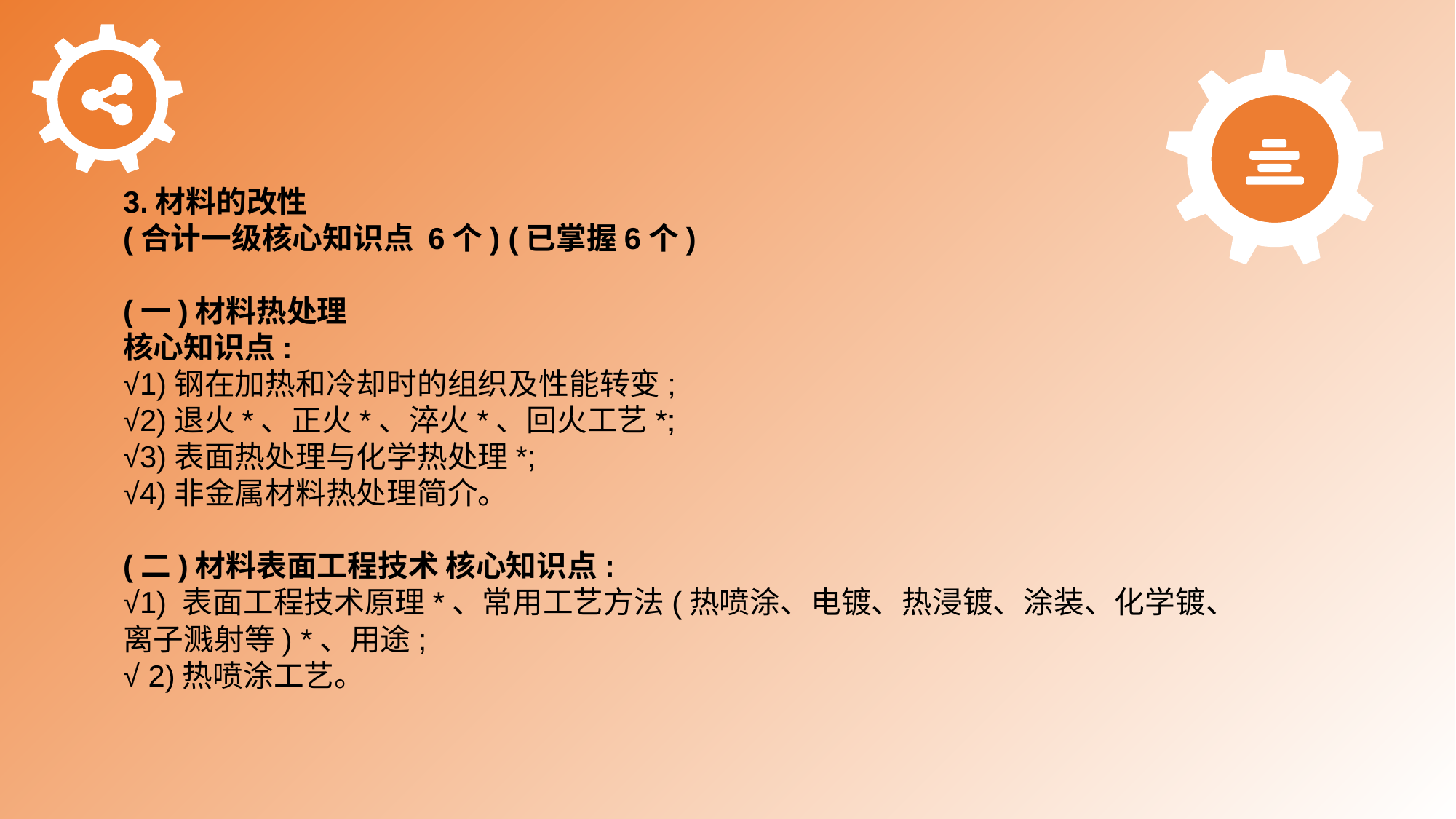

3.材料的改性
(合计一级核心知识点 6个) (已掌握6个)

(一)材料热处理
核心知识点:
√1)钢在加热和冷却时的组织及性能转变;
√2)退火*、正火*、淬火*、回火工艺*;
√3)表面热处理与化学热处理*;
√4)非金属材料热处理简介。

(二)材料表面工程技术 核心知识点:
√1) 表面工程技术原理*、常用工艺方法(热喷涂、电镀、热浸镀、涂装、化学镀、离子溅射等) *、用途;
√ 2)热喷涂工艺。